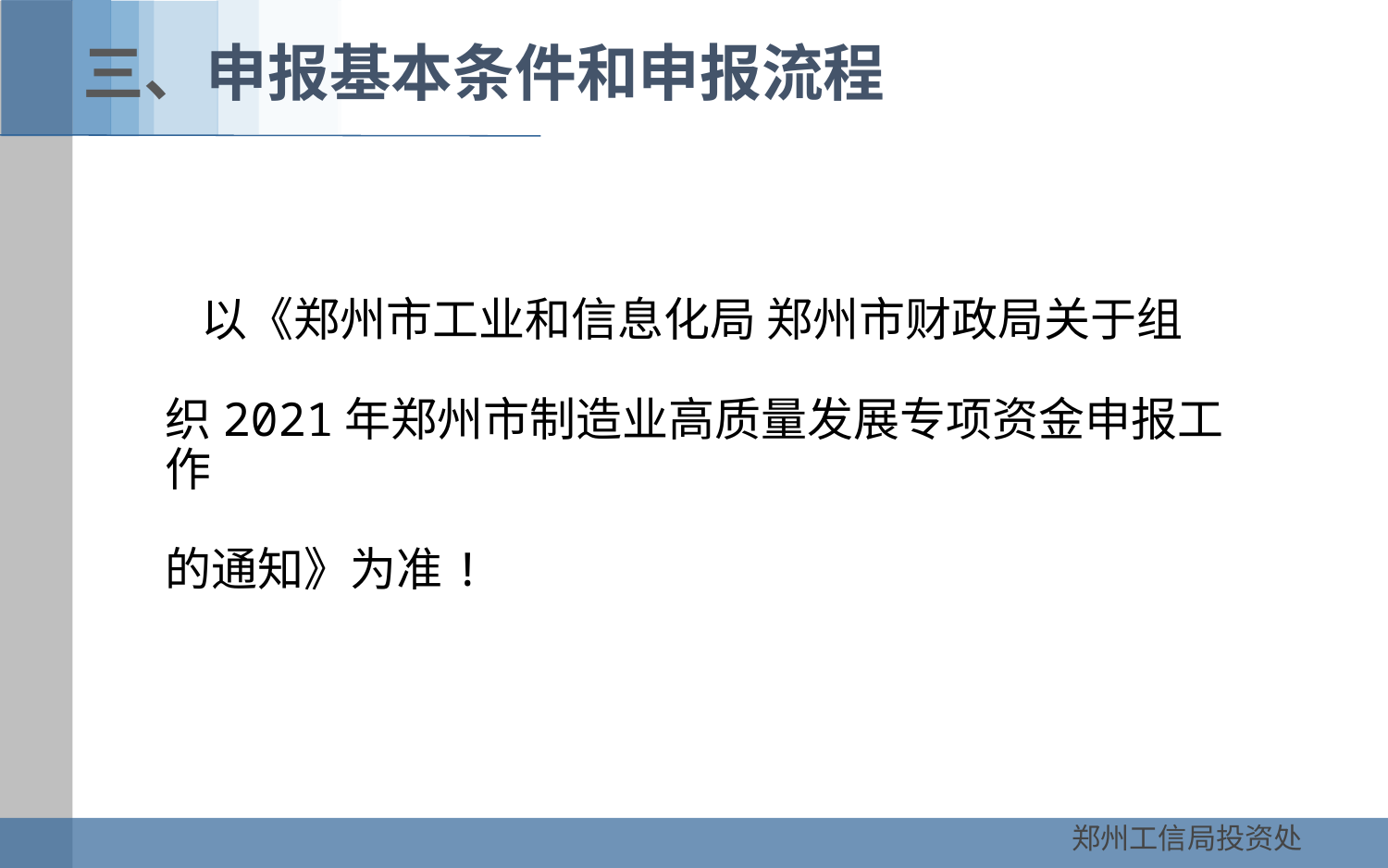

三、申报基本条件和申报流程

   以《郑州市工业和信息化局 郑州市财政局关于组

织2021年郑州市制造业高质量发展专项资金申报工作

的通知》为准!

郑州工信局投资处